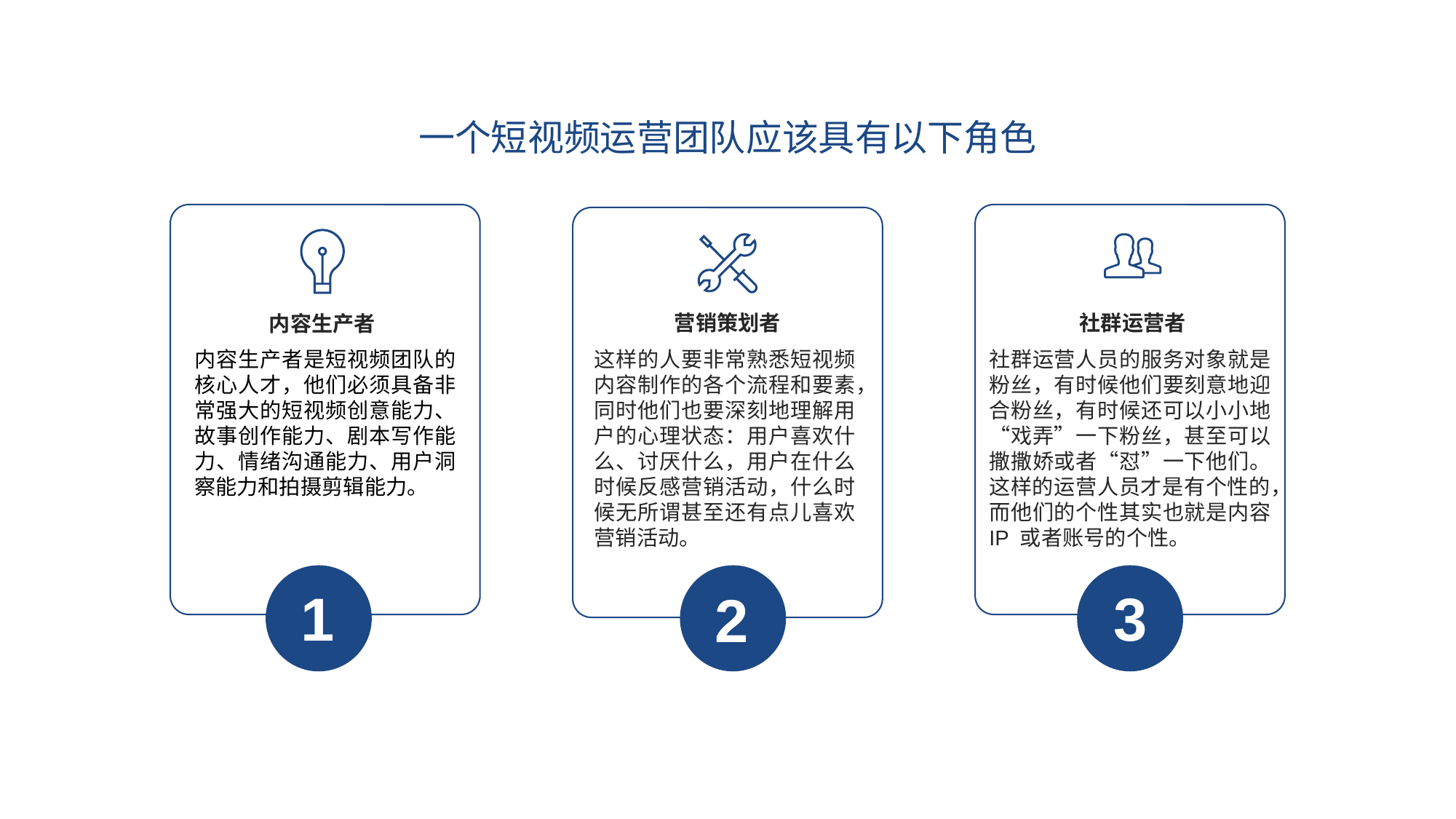

一个短视频运营团队应该具有以下角色

营销策划者
社群运营者
内容生产者
内容生产者是短视频团队的核心人才，他们必须具备非常强大的短视频创意能力、故事创作能力、剧本写作能力、情绪沟通能力、用户洞察能力和拍摄剪辑能力。
这样的人要非常熟悉短视频内容制作的各个流程和要素，同时他们也要深刻地理解用户的心理状态：用户喜欢什么、讨厌什么，用户在什么时候反感营销活动，什么时候无所谓甚至还有点儿喜欢营销活动。
社群运营人员的服务对象就是粉丝，有时候他们要刻意地迎合粉丝，有时候还可以小小地“戏弄”一下粉丝，甚至可以撒撒娇或者“怼”一下他们。这样的运营人员才是有个性的，而他们的个性其实也就是内容 IP 或者账号的个性。

1
3
2